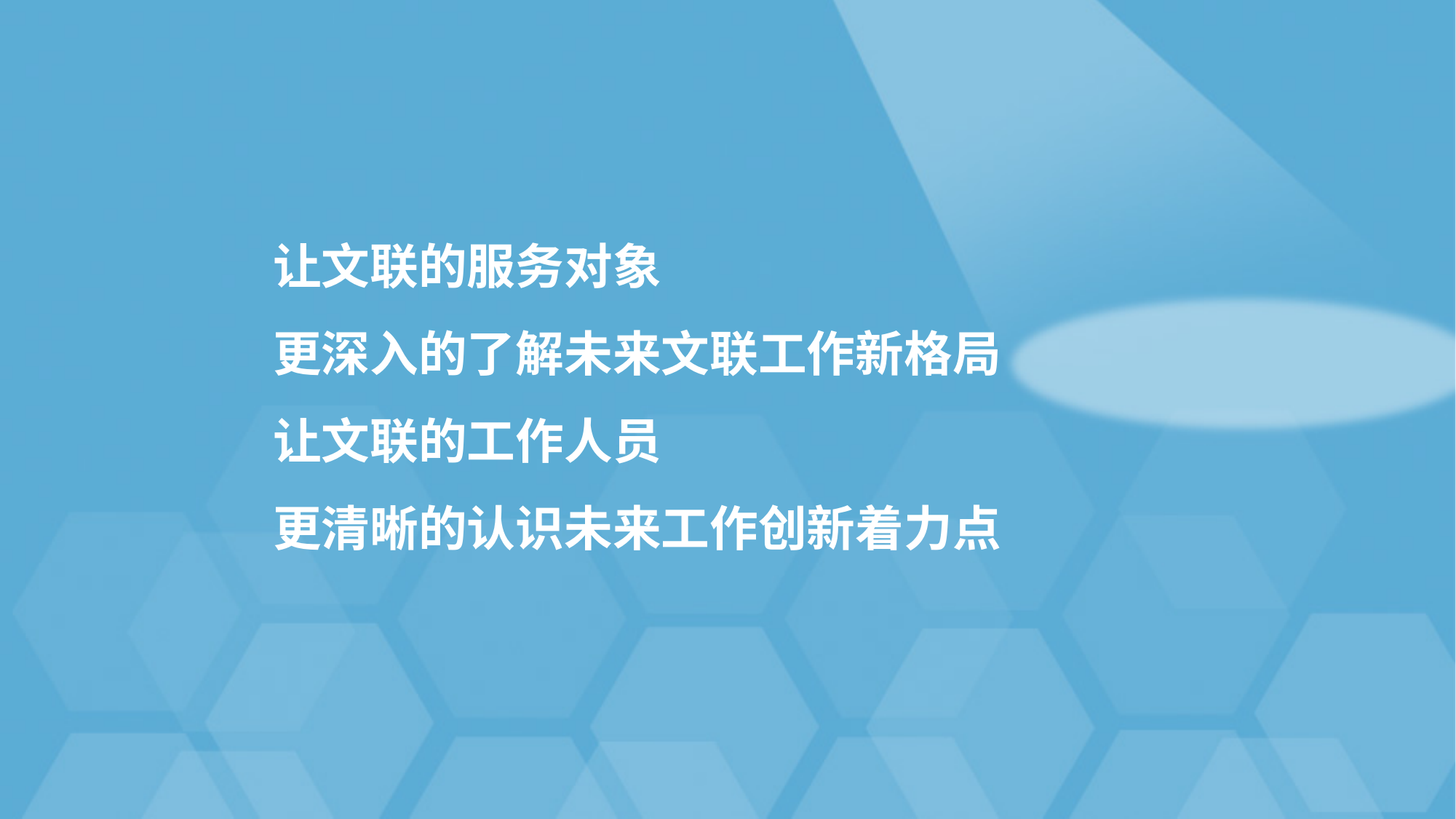

让文联的服务对象
更深入的了解未来文联工作新格局
让文联的工作人员
更清晰的认识未来工作创新着力点